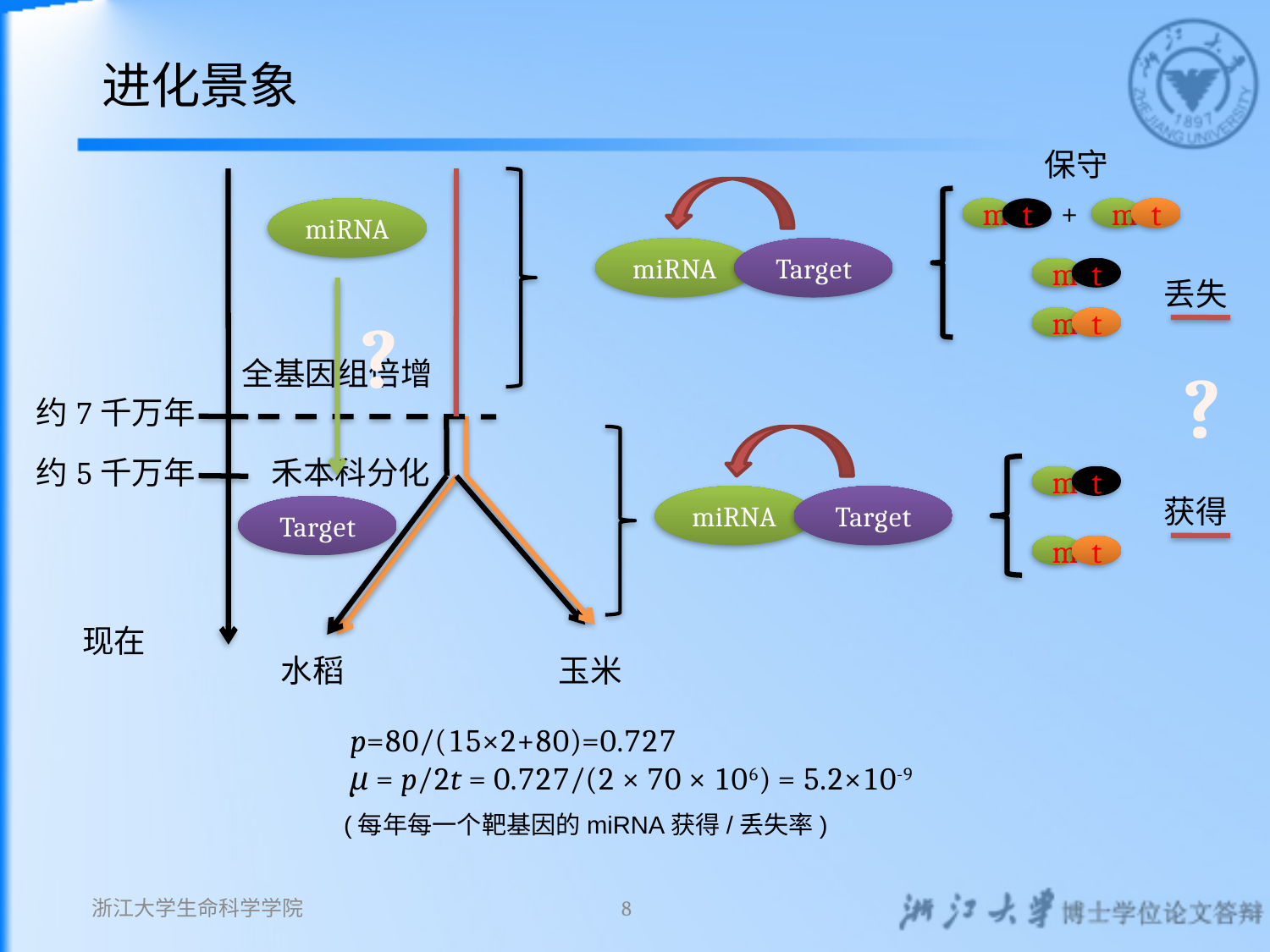

# 进化景象
保守

+

miRNA
m
t
m
t
miRNA
Target
m
t
丢失
?
m
t
全基因组倍增
?
约7千万年

约5千万年
禾本科分化

m
t
miRNA
Target
获得
Target
m
t
现在
水稻
玉米
p=80/(15×2+80)=0.727
μ = p/2t = 0.727/(2 × 70 × 106) = 5.2×10-9
(每年每一个靶基因的miRNA获得/丢失率)
浙江大学生命科学学院
8